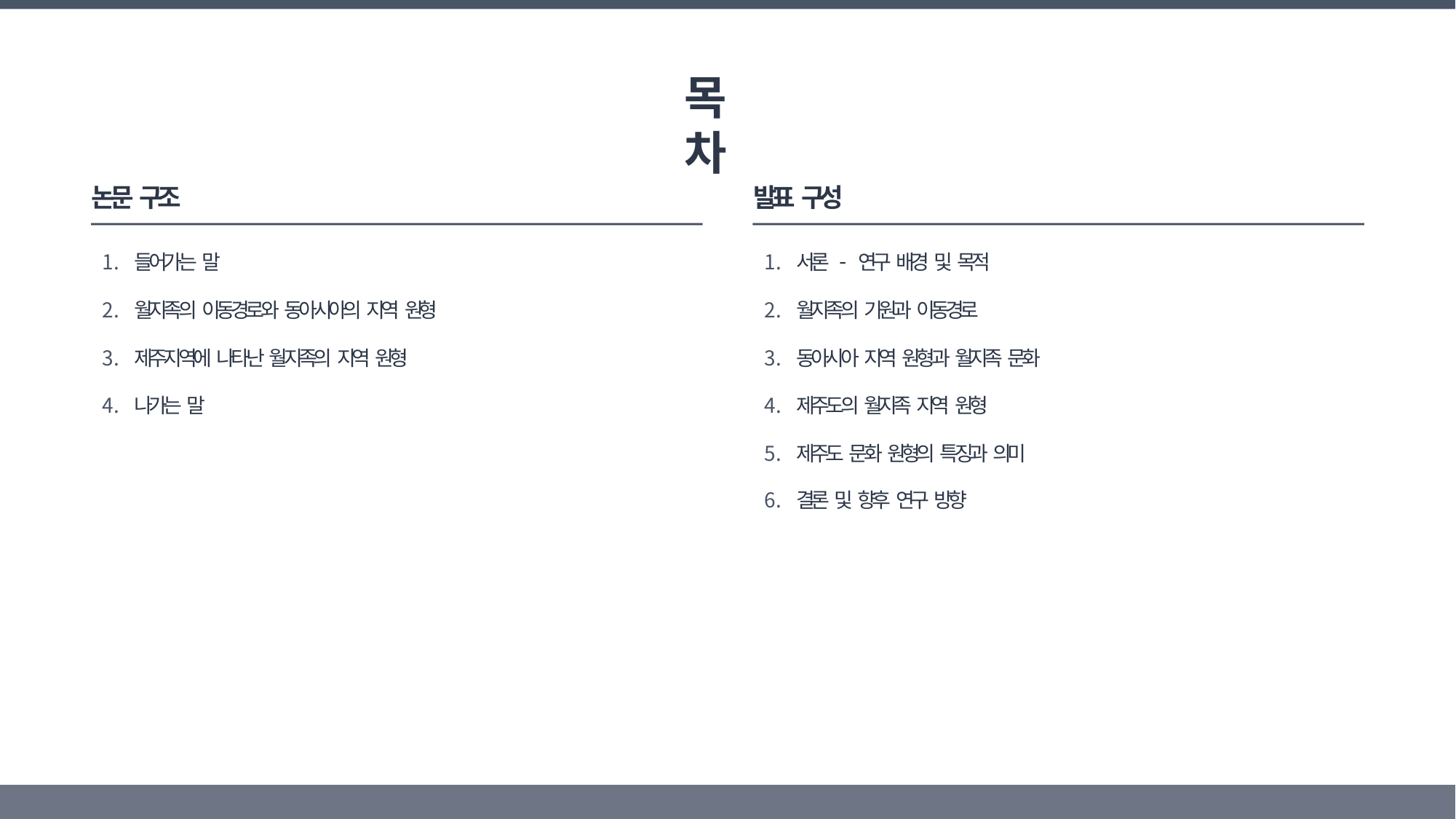

# 목 차
논문 구조
들어가는 말

월지족의 이동경로와 동아시아의 지역 원형

제주지역에 나타난 월지족의 지역 원형

나가는 말
발표 구성
서론 - 연구 배경 및 목적

월지족의 기원과 이동경로

동아시아 지역 원형과 월지족 문화

제주도의 월지족 지역 원형

제주도 문화 원형의 특징과 의미

결론 및 향후 연구 방향